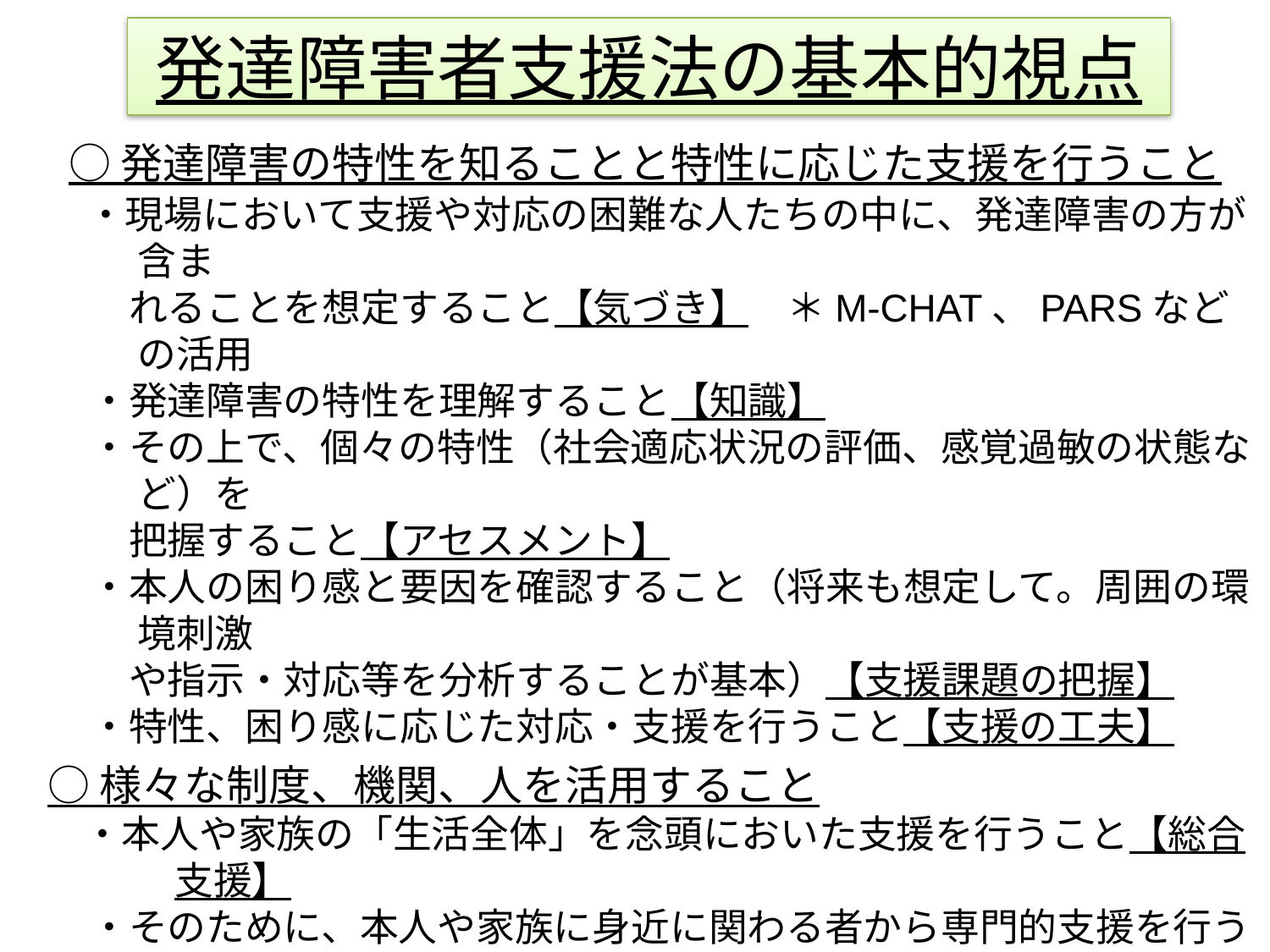

発達障害者支援法の基本的視点
　○ 発達障害の特性を知ることと特性に応じた支援を行うこと
　　・現場において支援や対応の困難な人たちの中に、発達障害の方が含ま
　　　れることを想定すること【気づき】　＊M-CHAT、PARSなどの活用
　　・発達障害の特性を理解すること【知識】
　　・その上で、個々の特性（社会適応状況の評価、感覚過敏の状態など）を
　　　把握すること【アセスメント】
　　・本人の困り感と要因を確認すること（将来も想定して。周囲の環境刺激
　　　や指示・対応等を分析することが基本）【支援課題の把握】
　　・特性、困り感に応じた対応・支援を行うこと【支援の工夫】
　○ 様々な制度、機関、人を活用すること
　　・本人や家族の「生活全体」を念頭においた支援を行うこと【総合支援】
　　・そのために、本人や家族に身近に関わる者から専門的支援を行う者
　　　で、支援者が「一つのチーム」になること【チーム支援、支援体制】
　　・関係者同士の「情報共有（横連携）、引き継ぎ（縦連携）」を、強く意識
　　　すること【情報共有】